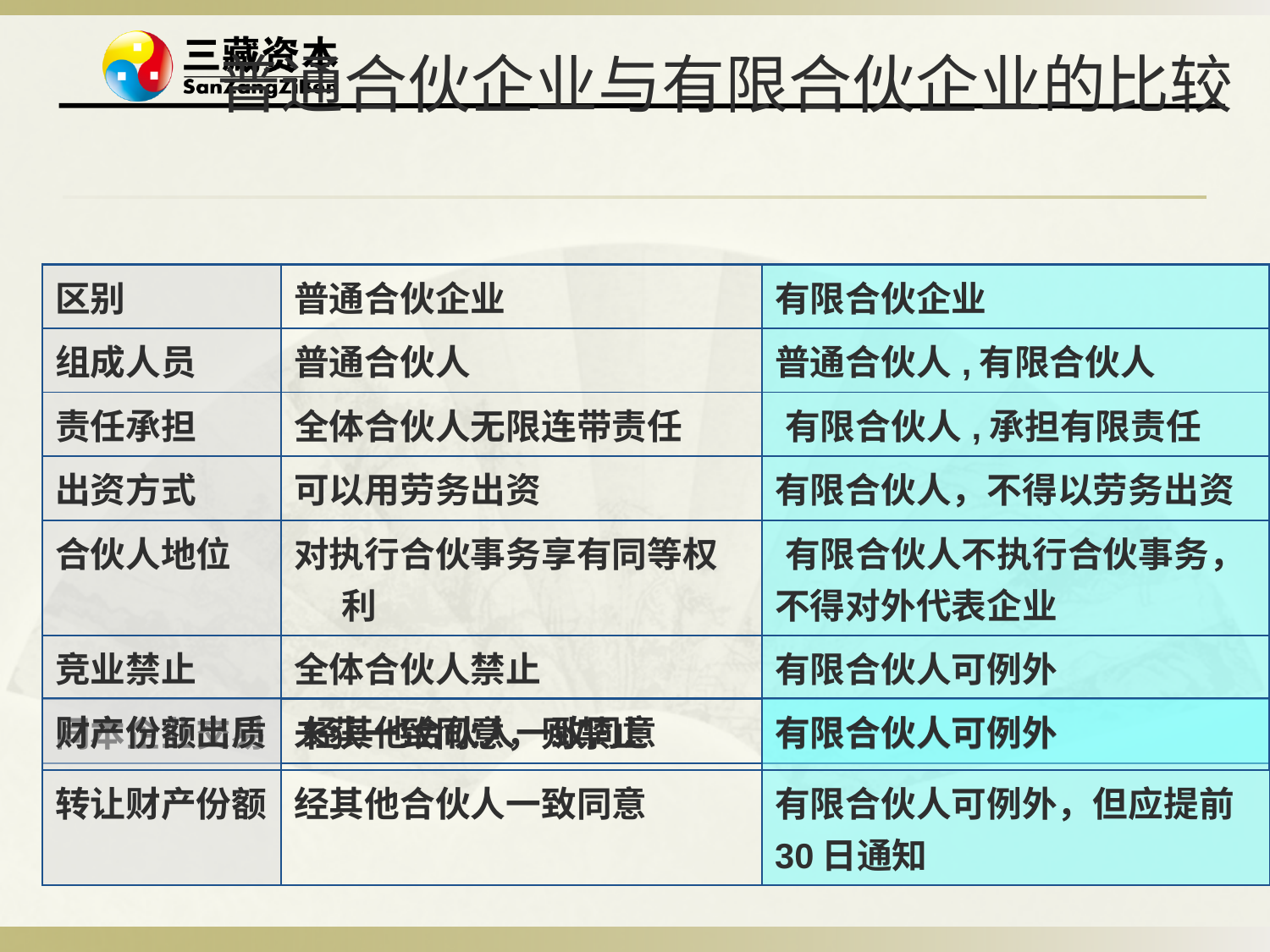

# 普通合伙企业与有限合伙企业的比较
| 区别 | 普通合伙企业 | 有限合伙企业 |
| --- | --- | --- |
| 组成人员 | 普通合伙人 | 普通合伙人,有限合伙人 |
| 责任承担 | 全体合伙人无限连带责任 | ‌有限合伙人,承担有限责任 |
| 出资方式 | 可以用劳务出资 | 有限合伙人，不得以劳务出资 |
| 合伙人地位 | 对执行合伙事务享有同等权利 | ‌有限合伙人不执行合伙事务‌，‌ 不得对外代表企业 |
| 竞业禁止 | 全体合伙人禁止 | 有限合伙人可例外 |
| 同本企业交易 | 未获一致同意，则禁止 | 有限合伙人可例外 |
| 财产份额出质 | ‌经其他合伙人一致同意 | 有限合伙人可例外 |
| --- | --- | --- |
| 转让财产份额 | 经其他合伙人一致同意 | 有限合伙人可例外，但应提前30日通知 |